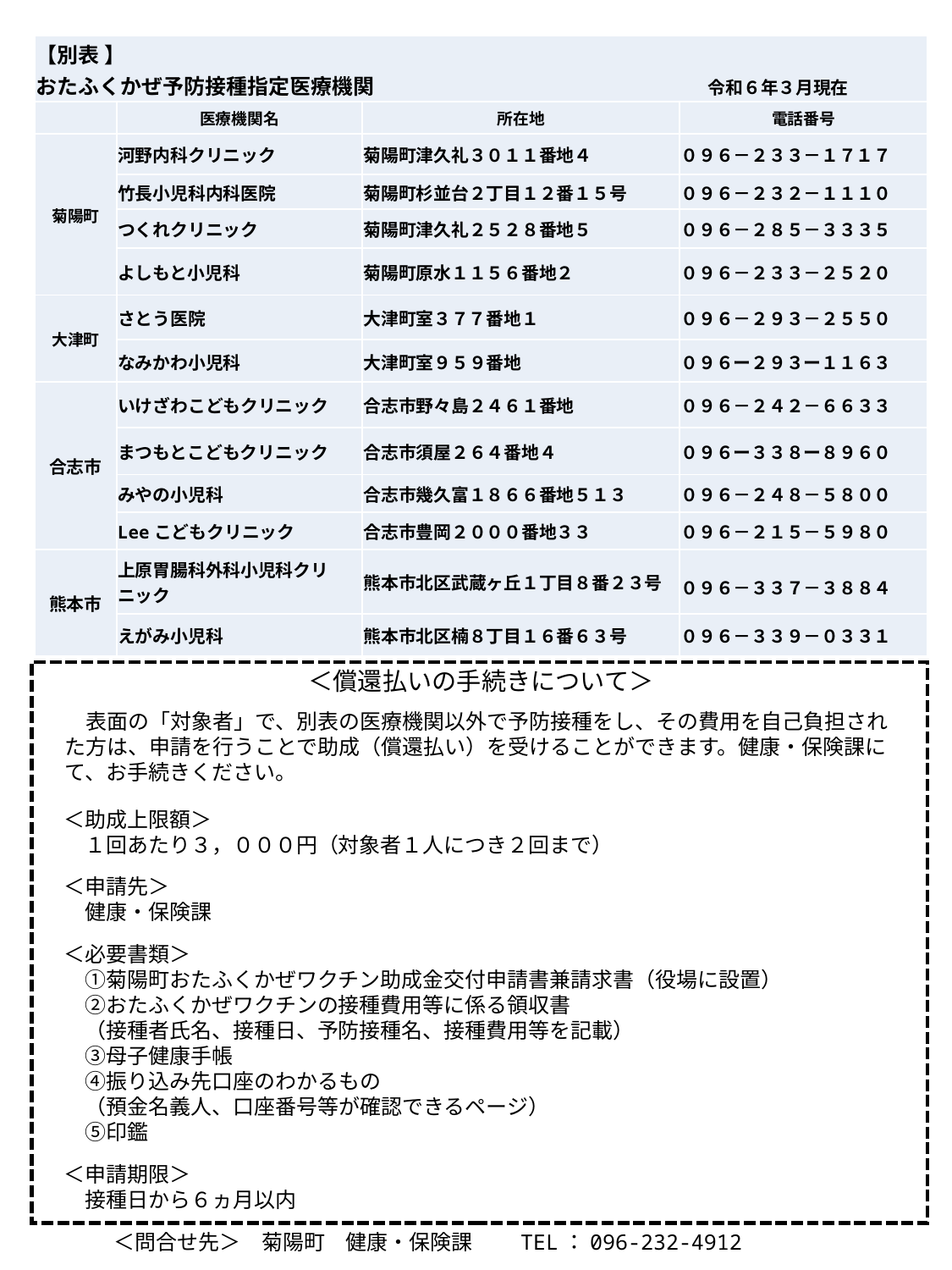

| 【別表 】 おたふくかぜ予防接種指定医療機関　　　　　　　　　　　　　　　　　　　令和６年３月現在 |  |  |  |
| --- | --- | --- | --- |
|  | 医療機関名 | 所在地 | 電話番号 |
| 菊陽町 | 河野内科クリニック | 菊陽町津久礼３０１１番地４ | ０９６－２３３－１７１７ |
|  | 竹長小児科内科医院 | 菊陽町杉並台２丁目１２番１５号 | ０９６－２３２－１１１０ |
|  | つくれクリニック | 菊陽町津久礼２５２８番地５ | ０９６－２８５－３３３５ |
|  | よしもと小児科 | 菊陽町原水１１５６番地２ | ０９６－２３３－２５２０ |
| 大津町 | さとう医院 | 大津町室３７７番地１ | ０９６－２９３－２５５０ |
|  | なみかわ小児科 | 大津町室９５９番地 | ０９６ー２９３ー１１６３ |
| 合志市 | いけざわこどもクリニック | 合志市野々島２４６１番地 | ０９６－２４２－６６３３ |
|  | まつもとこどもクリニック | 合志市須屋２６４番地４ | ０９６ー３３８ー８９６０ |
|  | みやの小児科 | 合志市幾久富１８６６番地５１３ | ０９６－２４８－５８００ |
|  | Leeこどもクリニック | 合志市豊岡２０００番地３３ | ０９６－２１５－５９８０ |
| 熊本市 | 上原胃腸科外科小児科クリニック | 熊本市北区武蔵ヶ丘１丁目８番２３号 | ０９６－３３７－３８８４ |
|  | えがみ小児科 | 熊本市北区楠８丁目１６番６３号 | ０９６－３３９－０３３１ |

# ＜償還払いの手続きについて＞
　表面の「対象者」で、別表の医療機関以外で予防接種をし、その費用を自己負担された方は、申請を行うことで助成（償還払い）を受けることができます。健康・保険課にて、お手続きください。
＜助成上限額＞
　１回あたり３，０００円（対象者１人につき２回まで）

＜申請先＞
　健康・保険課

＜必要書類＞
　①菊陽町おたふくかぜワクチン助成金交付申請書兼請求書（役場に設置）
　②おたふくかぜワクチンの接種費用等に係る領収書
　（接種者氏名、接種日、予防接種名、接種費用等を記載）
　③母子健康手帳
　④振り込み先口座のわかるもの
　（預金名義人、口座番号等が確認できるページ）
　⑤印鑑

＜申請期限＞
　接種日から６ヵ月以内
＜問合せ先＞　菊陽町　健康・保険課　　TEL：096-232-4912